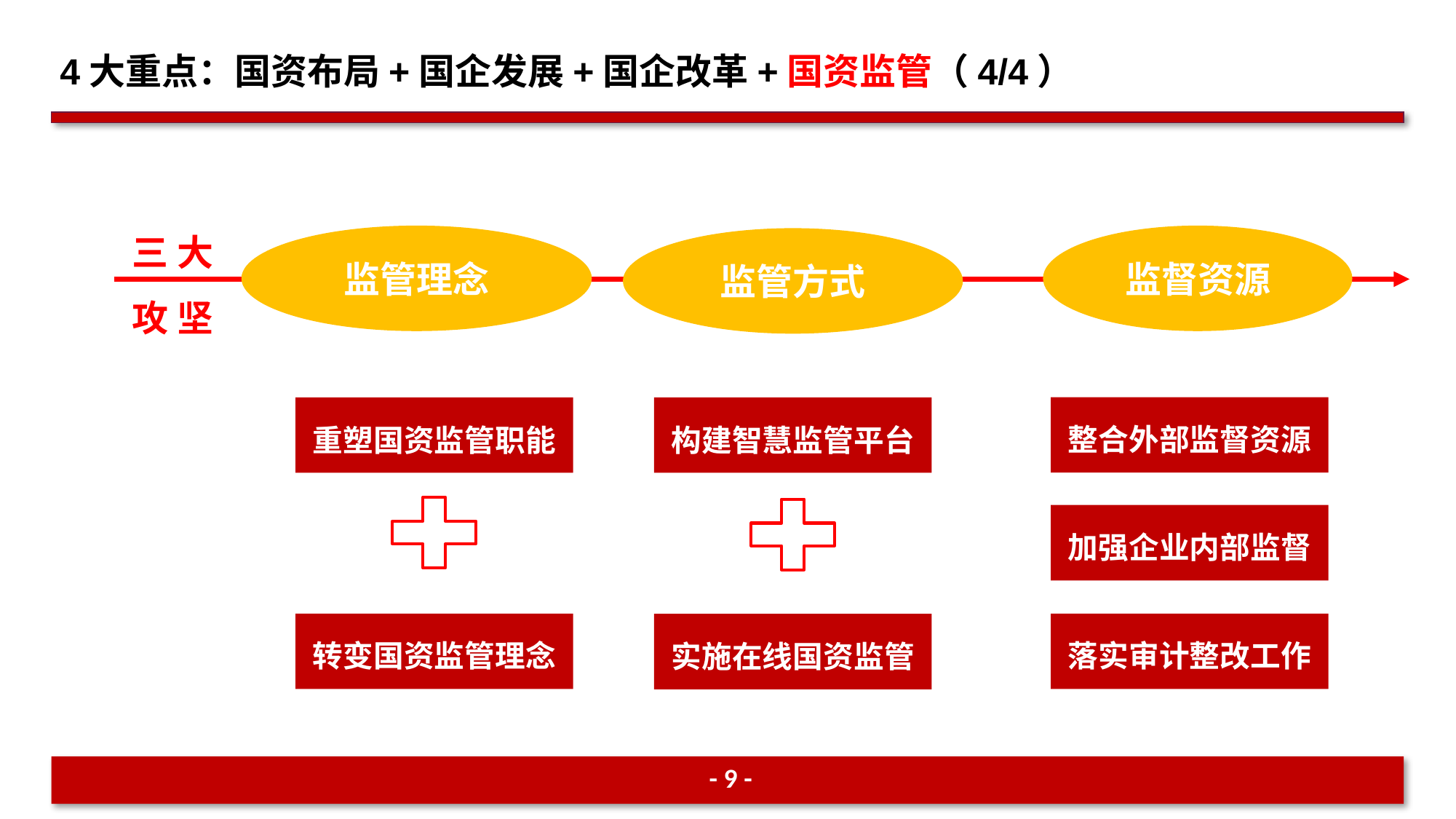

4大重点：国资布局+国企发展+国企改革+国资监管（4/4）
三 大
攻 坚
监管理念
监督资源
监管方式
整合外部监督资源
重塑国资监管职能
构建智慧监管平台

加强企业内部监督
转变国资监管理念
落实审计整改工作
实施在线国资监管